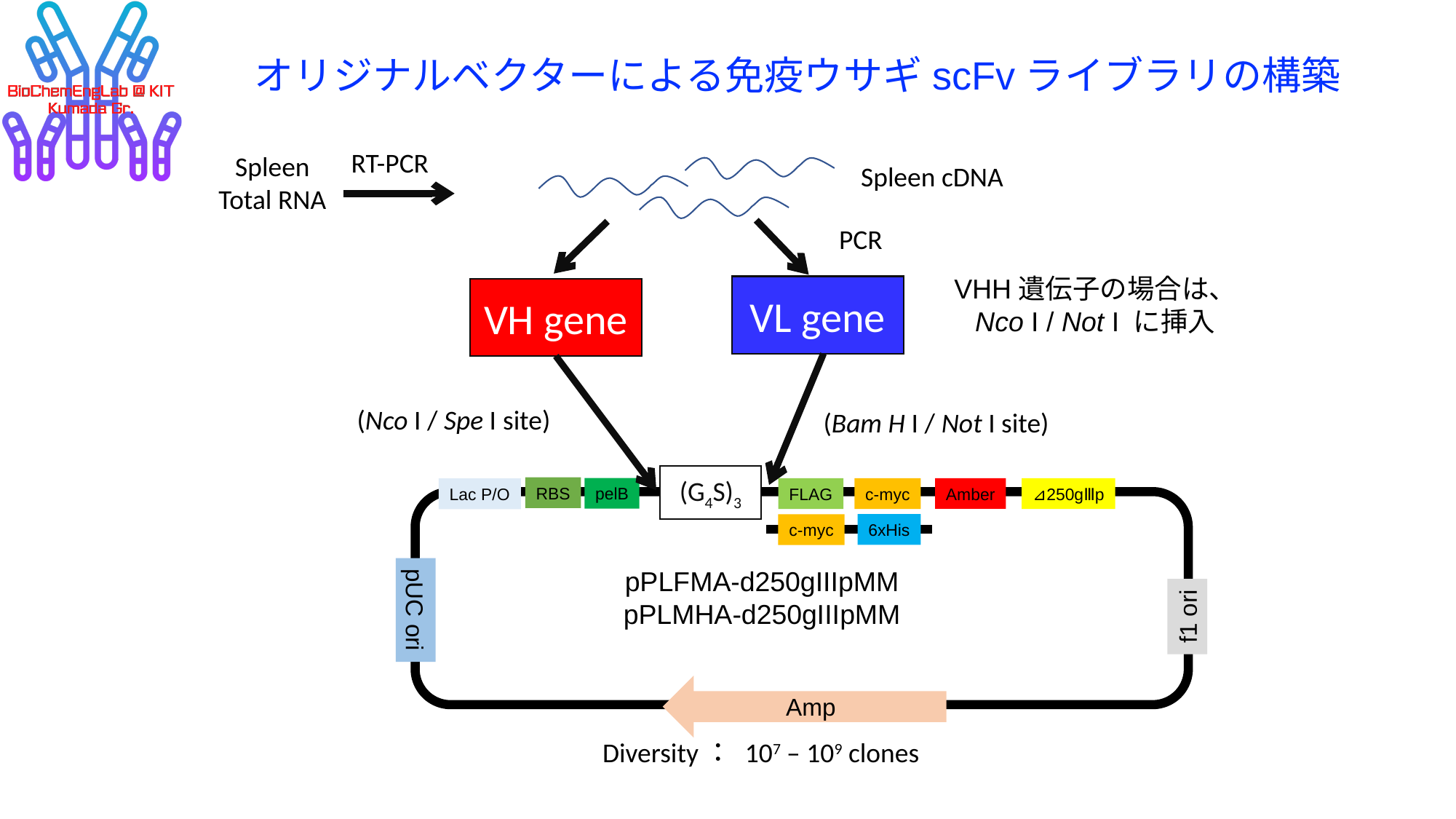

# オリジナルベクターによる免疫ウサギscFvライブラリの構築
RT-PCR
Spleen
Total RNA
Spleen cDNA

PCR
VL gene
VH gene
(Nco I / Spe I site)
(Bam H I / Not I site)
(G4S)3
RBS
pelB
Lac P/O

pPLFMA-d250gIIIpMM
pPLMHA-d250gIIIpMM
pUC ori

f1 ori
Amp
Amber
FLAG
c-myc
⊿250gⅢp
6xHis
c-myc
Diversity： 107 – 109 clones
VHH遺伝子の場合は、
Nco I / Not I に挿入